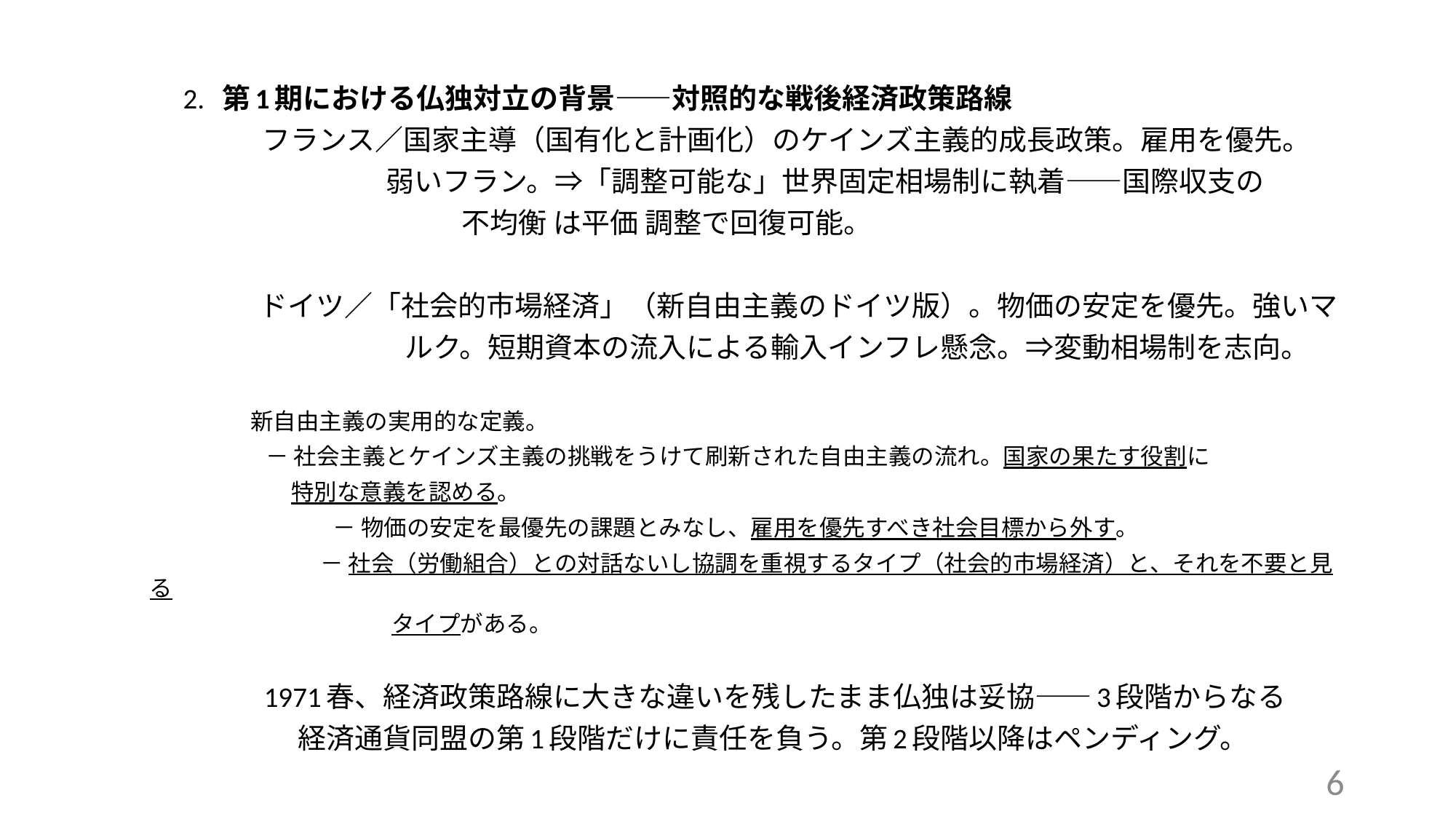

2.  第1期における仏独対立の背景――対照的な戦後経済政策路線
       　　 フランス／国家主導（国有化と計画化）のケインズ主義的成長政策。雇用を優先。
           　　　            弱いフラン。⇒「調整可能な」世界固定相場制に執着――国際収支の
　　　　　　　　　　　不均衡 は平価 調整で回復可能。

           　 ドイツ／「社会的市場経済」（新自由主義のドイツ版）。物価の安定を優先。強いマ
　　　　　　　　　ルク。短期資本の流入による輸入インフレ懸念。⇒変動相場制を志向。

                   新自由主義の実用的な定義。
                      － 社会主義とケインズ主義の挑戦をうけて刷新された自由主義の流れ。国家の果たす役割に
                           特別な意義を認める。
　　　　　 　        － 物価の安定を最優先の課題とみなし、雇用を優先すべき社会目標から外す。
　　　　　           － 社会（労働組合）との対話ないし協調を重視するタイプ（社会的市場経済）と、それを不要と見る
　　　　　　　　       　タイプがある。

　　 　      1971春、経済政策路線に大きな違いを残したまま仏独は妥協――3段階からなる
　　　　　 経済通貨同盟の第1段階だけに責任を負う。第2段階以降はペンディング。

6